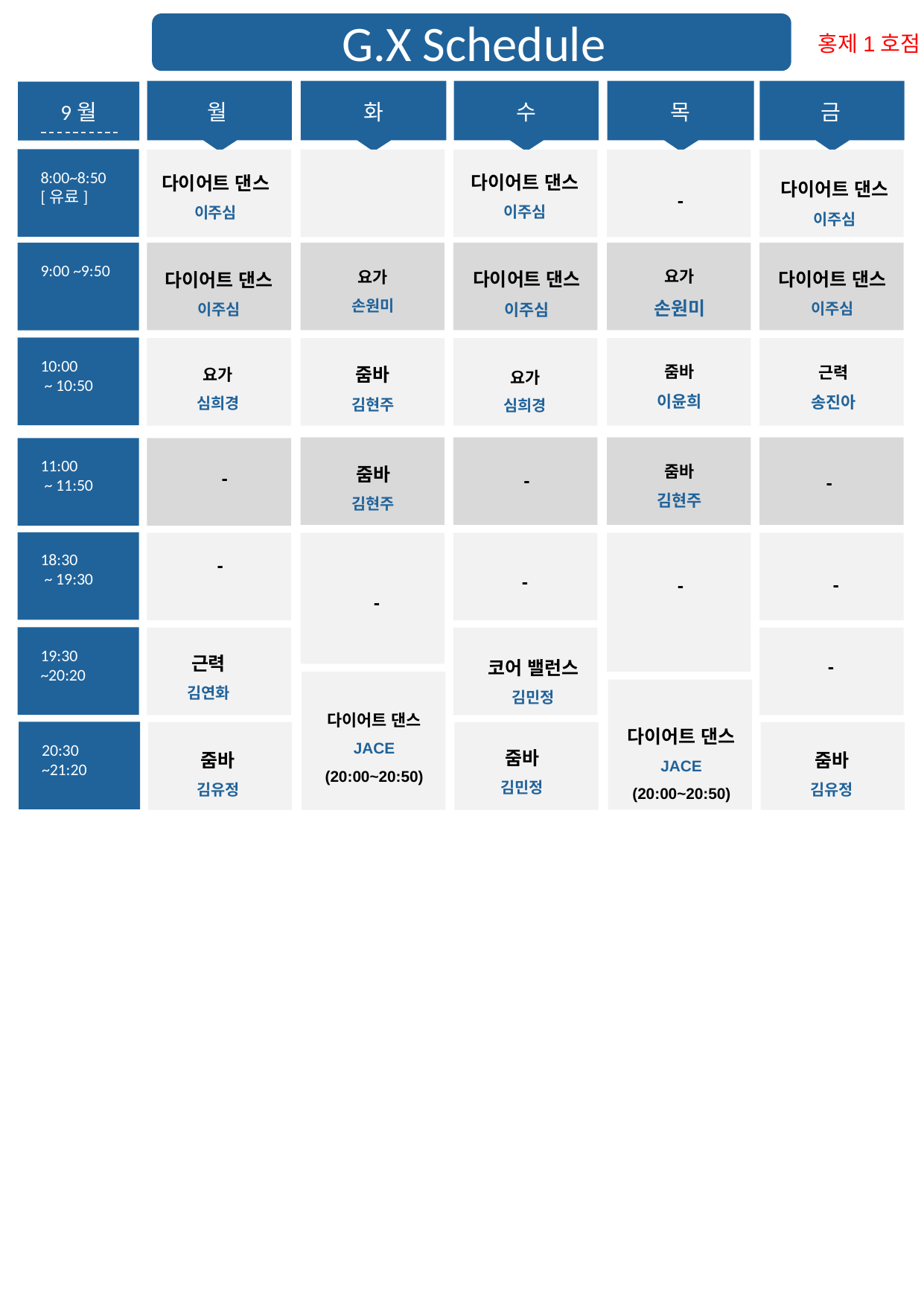

G.X Schedule

홍제1호점

9월
월
화
수
목
금

다이어트 댄스
이주심
다이어트 댄스
이주심
다이어트 댄스
이주심
8:00~8:50
[유료]
-

다이어트 댄스
이주심
요가
손원미
다이어트 댄스
이주심
다이어트 댄스
이주심
요가
손원미
9:00 ~9:50

줌바
이윤희
줌바
김현주
근력
송진아
요가
심희경
10:00
 ~ 10:50
요가
심희경

줌바
김현주
줌바
김현주
-

11:00
 ~ 11:50
-
-

-

18:30
 ~ 19:30
-

-
-

-

근력
김연화
-

코어 밸런스
김민정
19:30
~20:20

다이어트 댄스
JACE
(20:00~20:50)
다이어트 댄스
JACE
(20:00~20:50)

줌바
김민정
SPINNING Schedule
줌바
김유정
줌바
김유정
20:30
~21:20